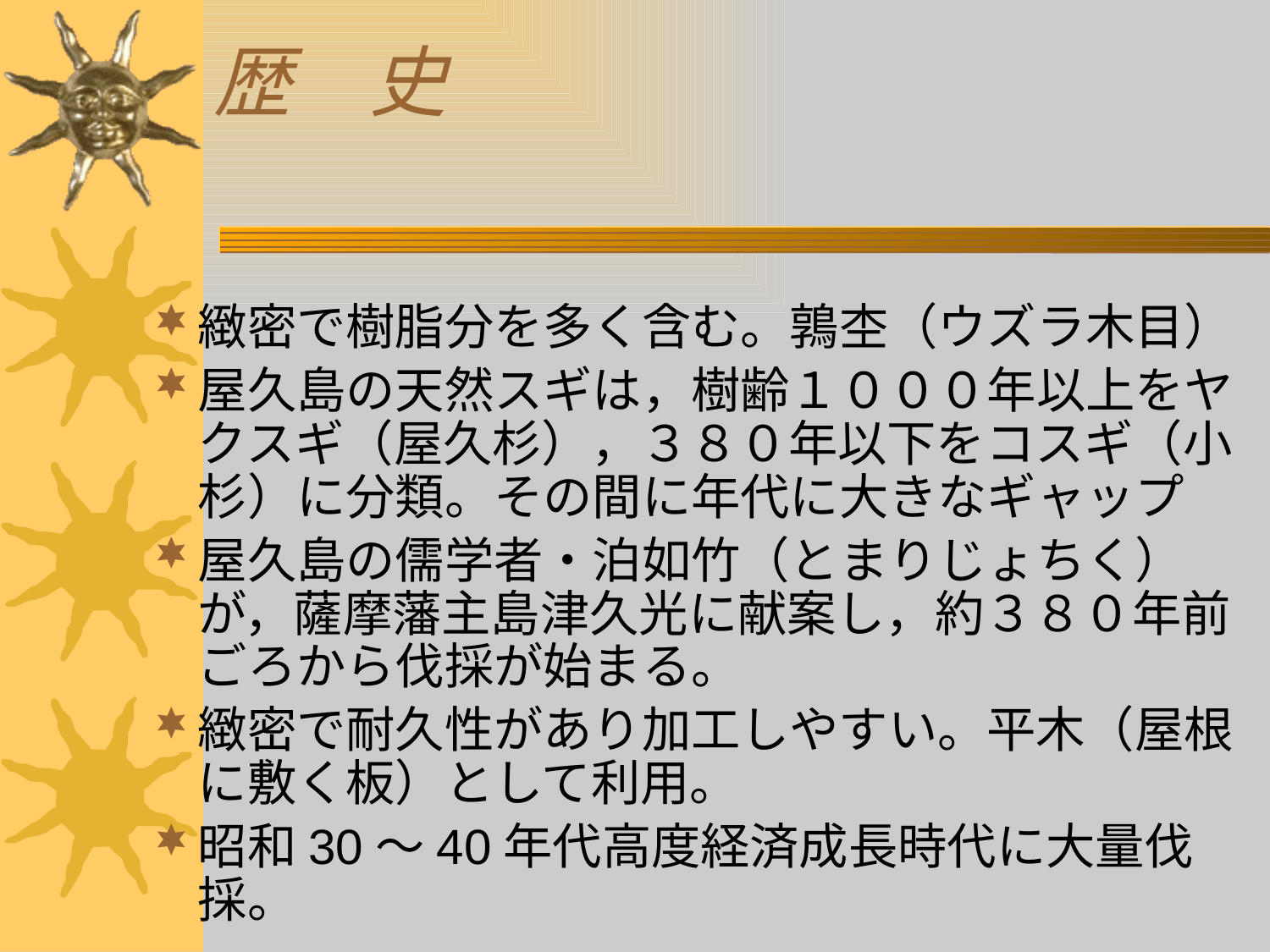

# 歴　史
緻密で樹脂分を多く含む。鶉杢（ウズラ木目）
屋久島の天然スギは，樹齢１０００年以上をヤクスギ（屋久杉），３８０年以下をコスギ（小杉）に分類。その間に年代に大きなギャップ
屋久島の儒学者・泊如竹（とまりじょちく）が，薩摩藩主島津久光に献案し，約３８０年前ごろから伐採が始まる。
緻密で耐久性があり加工しやすい。平木（屋根に敷く板）として利用。
昭和30〜40年代高度経済成長時代に大量伐採。